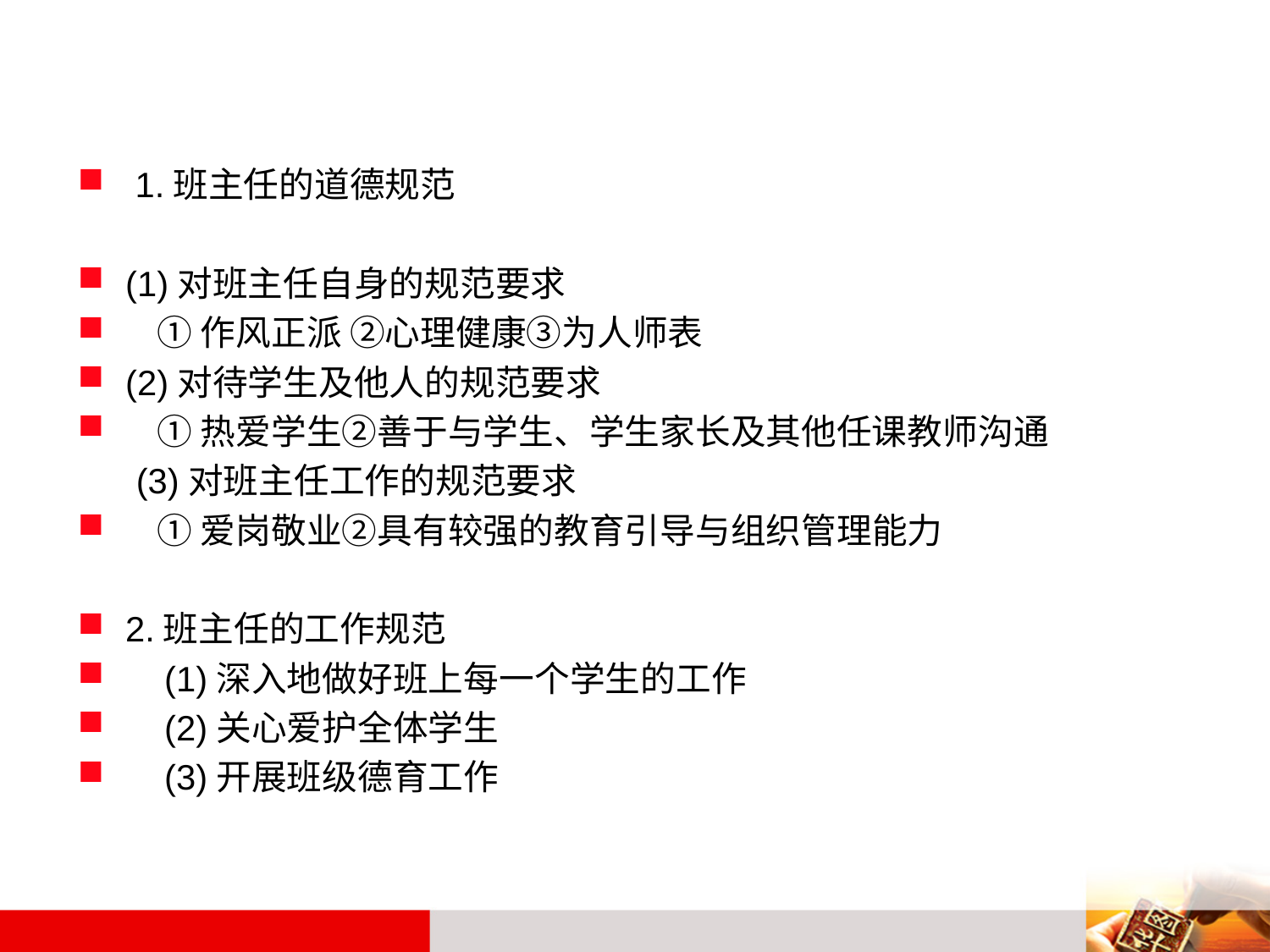

#
 1.班主任的道德规范

(1)对班主任自身的规范要求
    ①作风正派 ②心理健康③为人师表
(2)对待学生及他人的规范要求
    ①热爱学生②善于与学生、学生家长及其他任课教师沟通
      (3)对班主任工作的规范要求
    ①爱岗敬业②具有较强的教育引导与组织管理能力

2.班主任的工作规范
    (1)深入地做好班上每一个学生的工作
    (2)关心爱护全体学生
    (3)开展班级德育工作